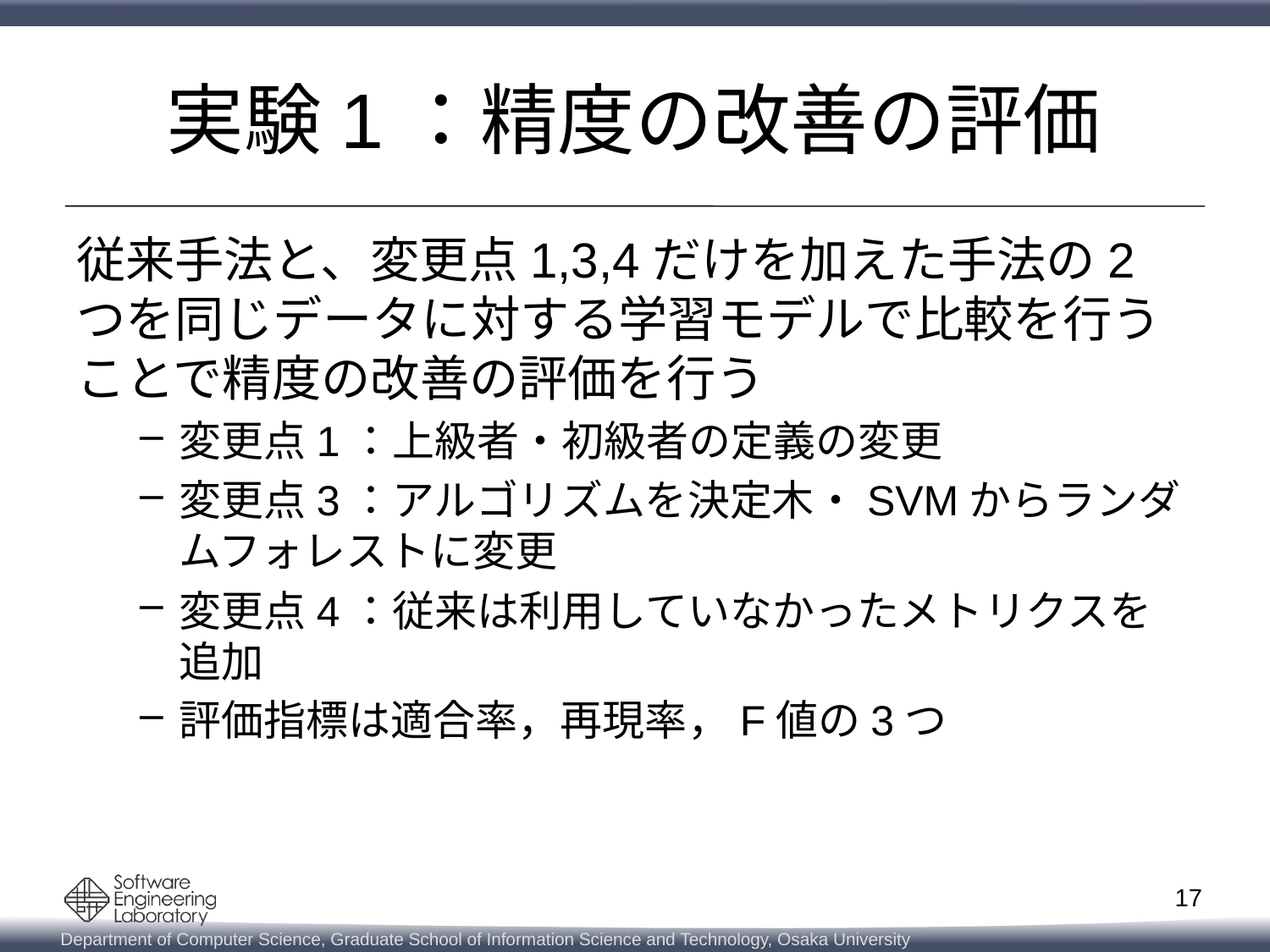

# 実験1：精度の改善の評価
従来手法と、変更点1,3,4だけを加えた手法の2つを同じデータに対する学習モデルで比較を行うことで精度の改善の評価を行う
変更点1：上級者・初級者の定義の変更
変更点3：アルゴリズムを決定木・SVMからランダムフォレストに変更
変更点4：従来は利用していなかったメトリクスを追加
評価指標は適合率，再現率，F値の3つ
17